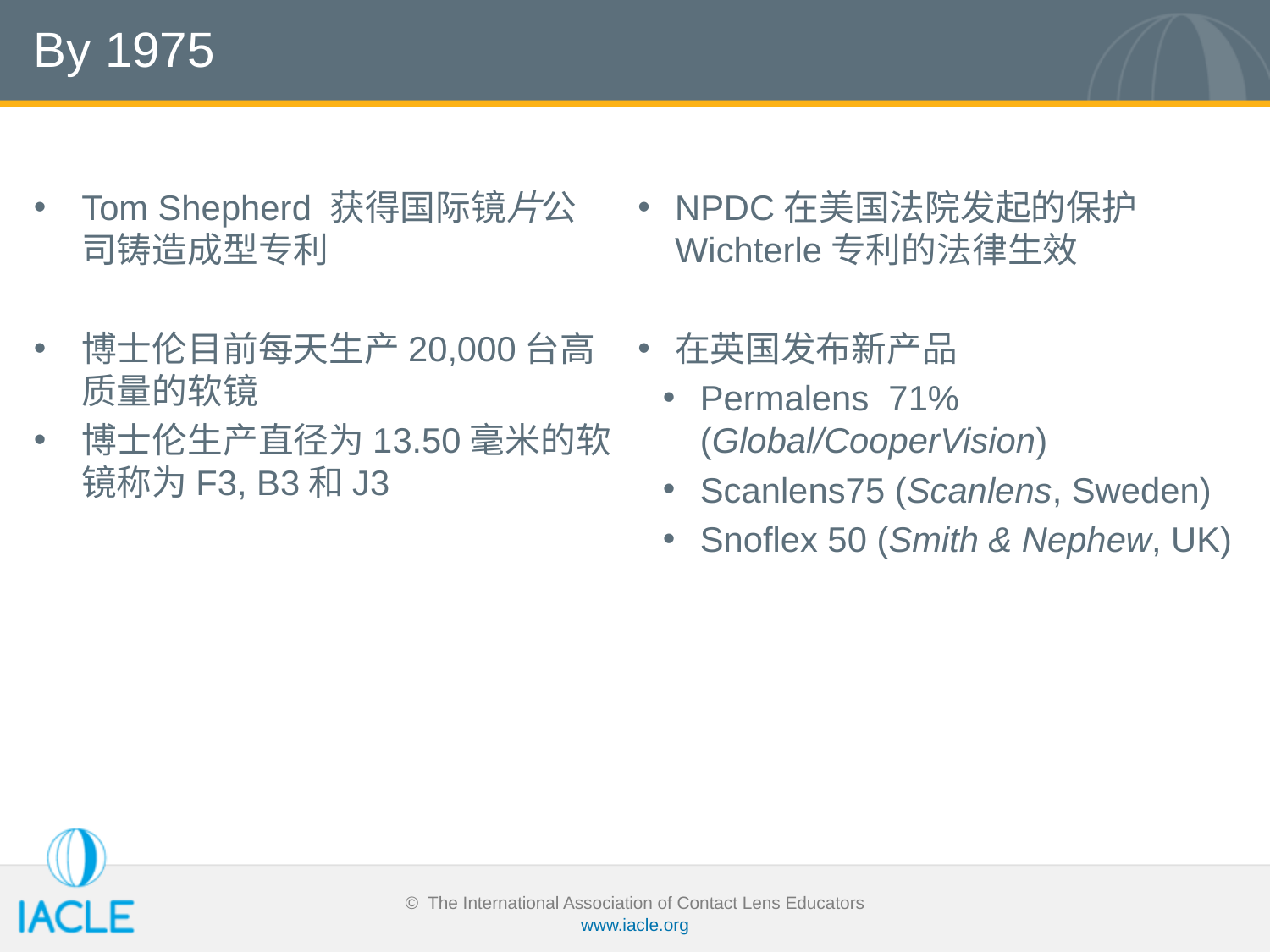

# By 1975
Tom Shepherd 获得国际镜片公司铸造成型专利

博士伦目前每天生产20,000台高质量的软镜
博士伦生产直径为13.50毫米的软镜称为F3, B3和J3

NPDC在美国法院发起的保护Wichterle专利的法律生效

在英国发布新产品
Permalens  71% (Global/CooperVision)
Scanlens75 (Scanlens, Sweden)
Snoflex 50 (Smith & Nephew, UK)